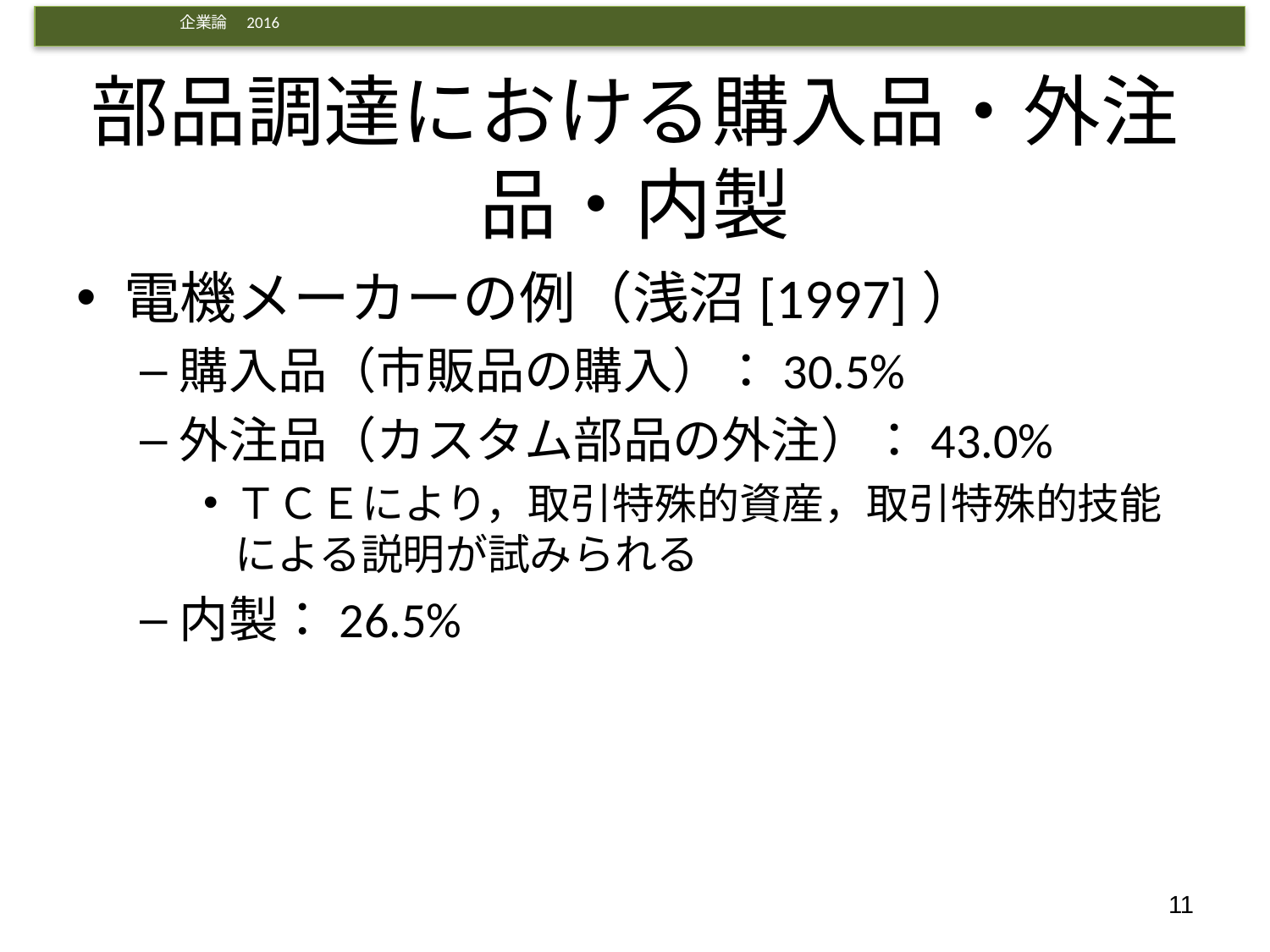

# 部品調達における購入品・外注品・内製
電機メーカーの例（浅沼[1997]）
購入品（市販品の購入）：30.5%
外注品（カスタム部品の外注）：43.0%
ＴＣＥにより，取引特殊的資産，取引特殊的技能による説明が試みられる
内製：26.5%
11